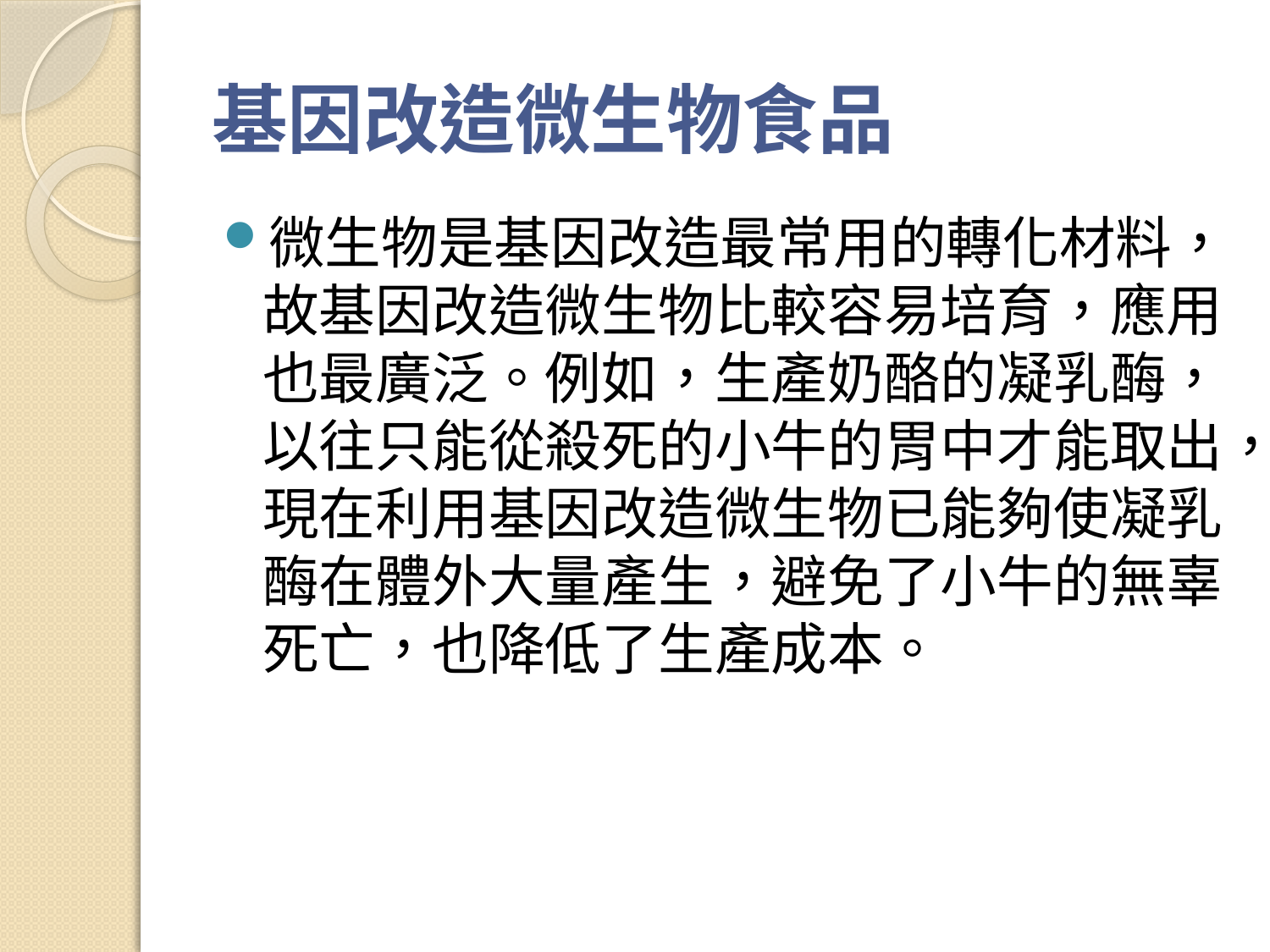

# 基因改造微生物食品
微生物是基因改造最常用的轉化材料，故基因改造微生物比較容易培育，應用也最廣泛。例如，生產奶酪的凝乳酶，以往只能從殺死的小牛的胃中才能取出，現在利用基因改造微生物已能夠使凝乳酶在體外大量產生，避免了小牛的無辜死亡，也降低了生產成本。